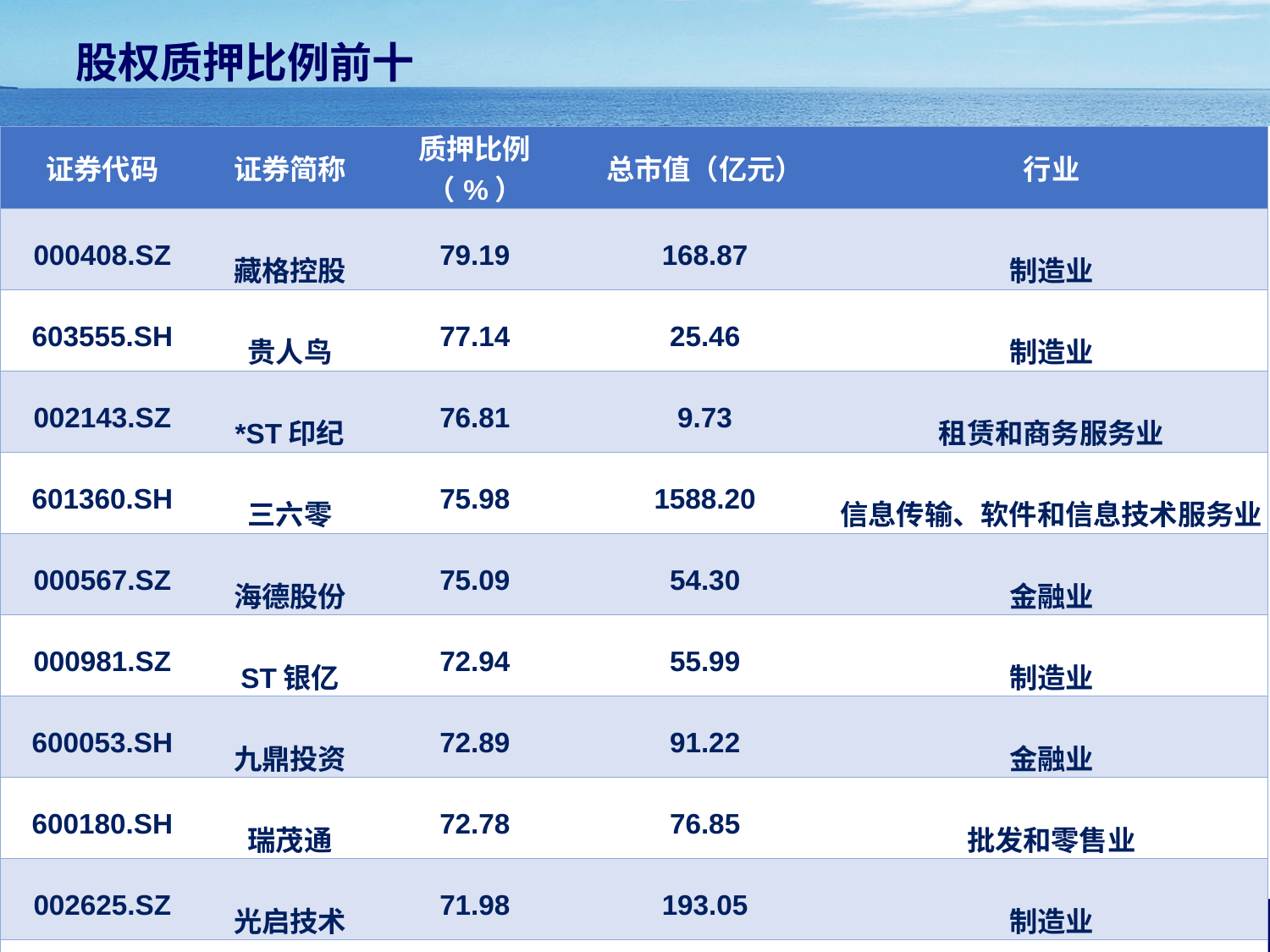

股权质押比例前十
| 证券代码 | 证券简称 | 质押比例（%） | 总市值（亿元） | 行业 |
| --- | --- | --- | --- | --- |
| 000408.SZ | 藏格控股 | 79.19 | 168.87 | 制造业 |
| 603555.SH | 贵人鸟 | 77.14 | 25.46 | 制造业 |
| 002143.SZ | \*ST印纪 | 76.81 | 9.73 | 租赁和商务服务业 |
| 601360.SH | 三六零 | 75.98 | 1588.20 | 信息传输、软件和信息技术服务业 |
| 000567.SZ | 海德股份 | 75.09 | 54.30 | 金融业 |
| 000981.SZ | ST银亿 | 72.94 | 55.99 | 制造业 |
| 600053.SH | 九鼎投资 | 72.89 | 91.22 | 金融业 |
| 600180.SH | 瑞茂通 | 72.78 | 76.85 | 批发和零售业 |
| 002625.SZ | 光启技术 | 71.98 | 193.05 | 制造业 |
| 000564.SZ | 供销大集 | 71.90 | 150.20 | 批发和零售业 |